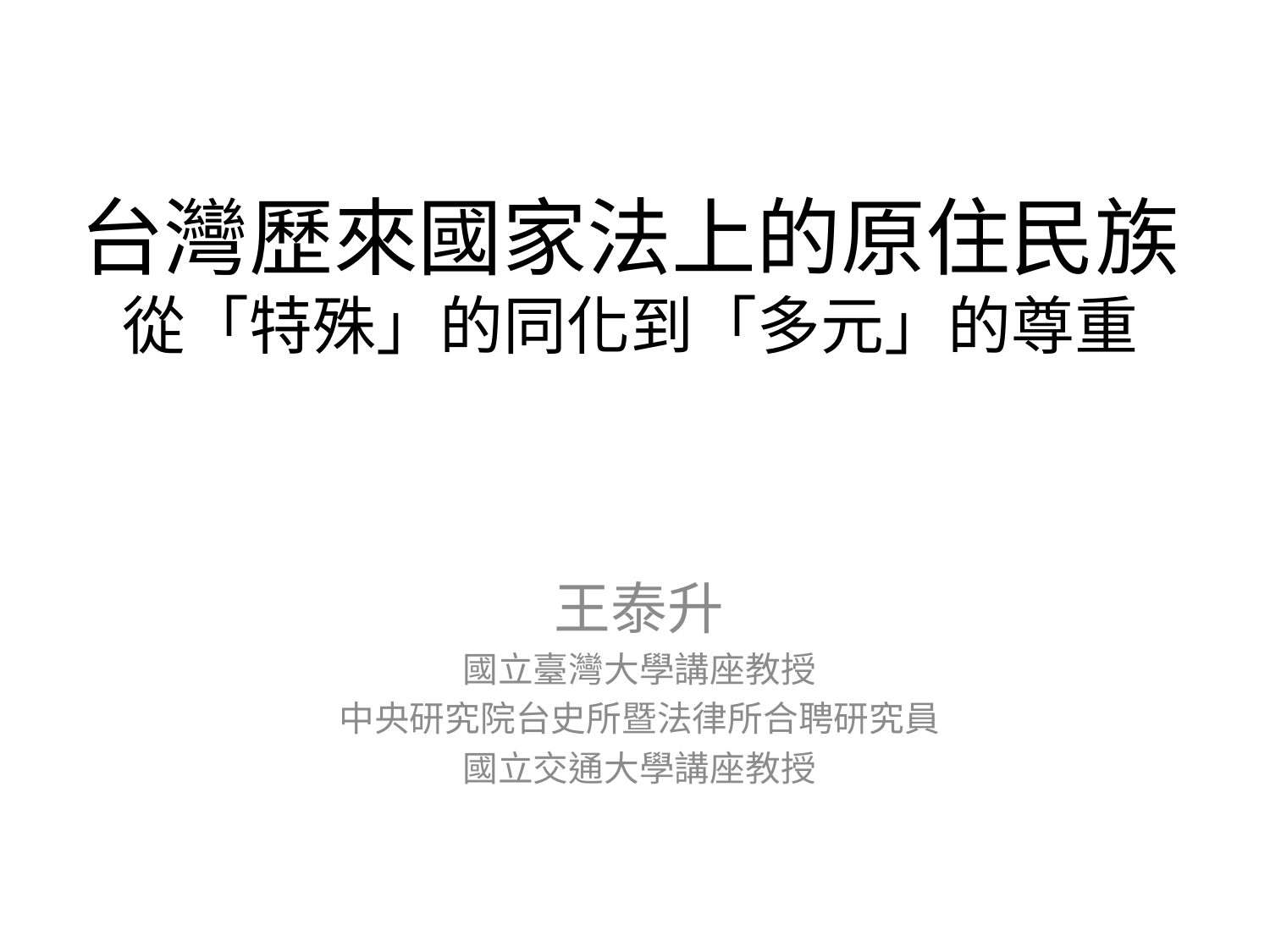

# 台灣歷來國家法上的原住民族 從「特殊」的同化到「多元」的尊重
王泰升
國立臺灣大學講座教授
中央研究院台史所暨法律所合聘研究員
國立交通大學講座教授